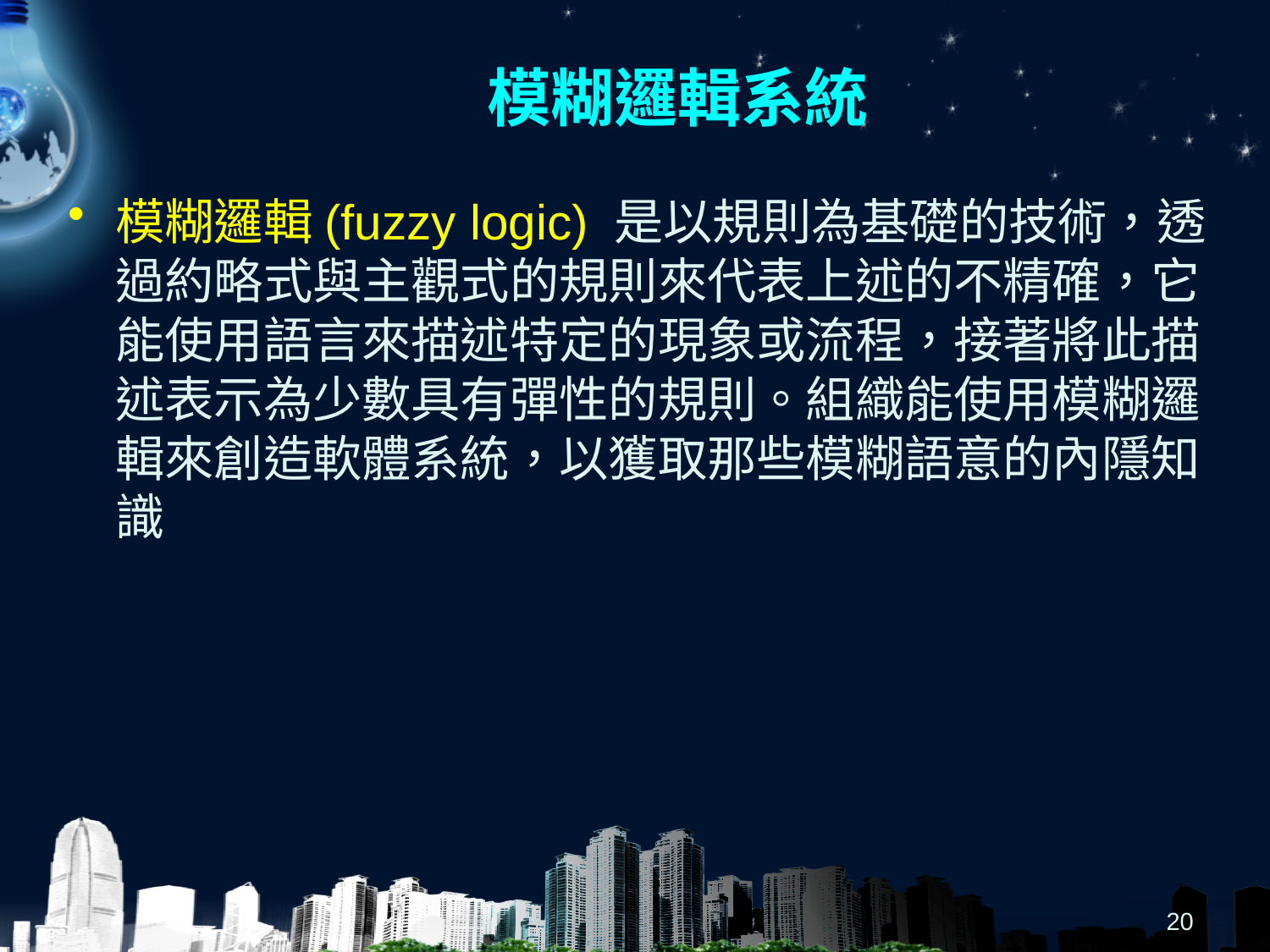

# 模糊邏輯系統
模糊邏輯(fuzzy logic) 是以規則為基礎的技術，透過約略式與主觀式的規則來代表上述的不精確，它能使用語言來描述特定的現象或流程，接著將此描述表示為少數具有彈性的規則。組織能使用模糊邏輯來創造軟體系統，以獲取那些模糊語意的內隱知識
20